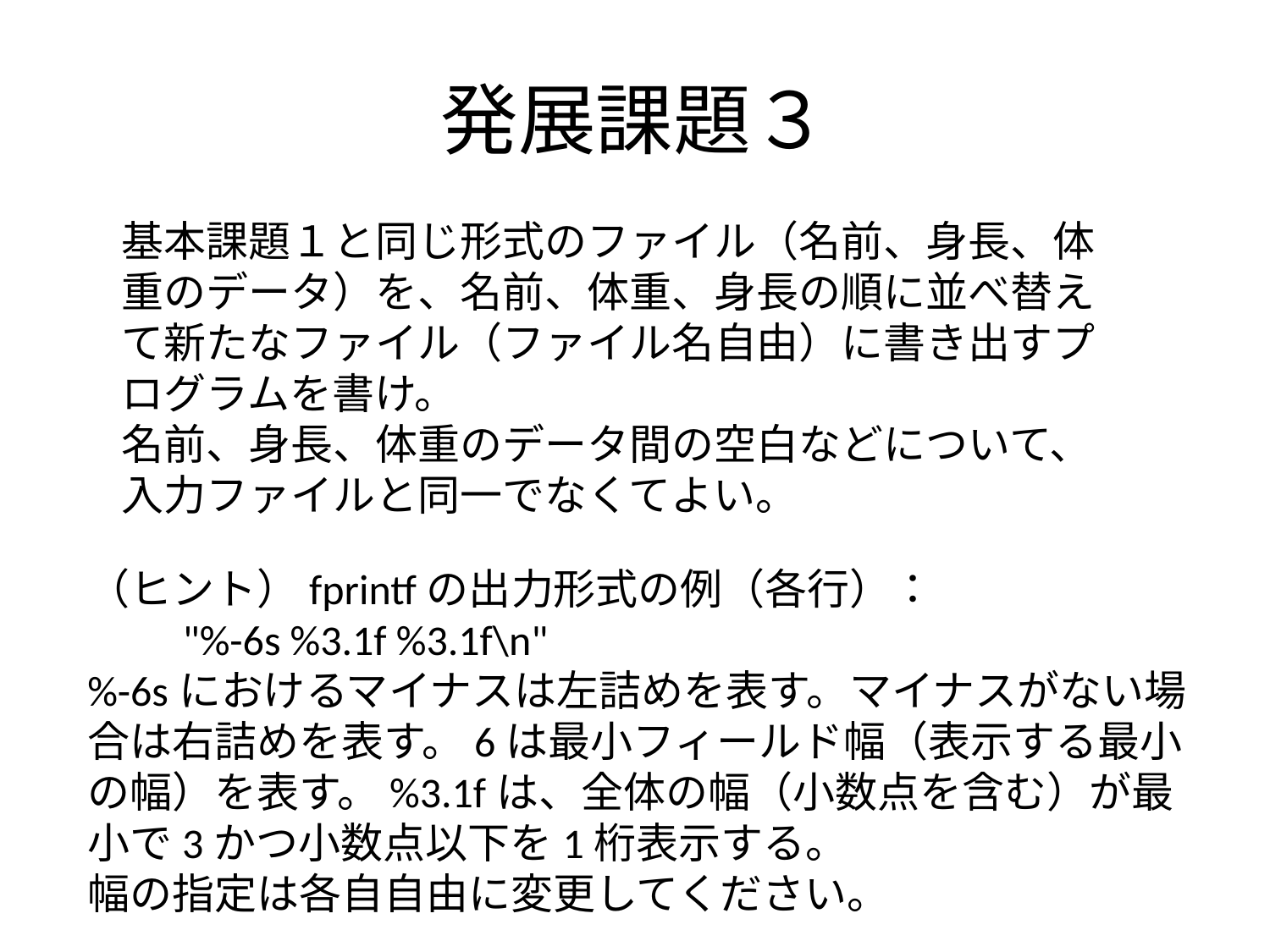

# 発展課題３
基本課題１と同じ形式のファイル（名前、身長、体重のデータ）を、名前、体重、身長の順に並べ替えて新たなファイル（ファイル名自由）に書き出すプログラムを書け。
名前、身長、体重のデータ間の空白などについて、入力ファイルと同一でなくてよい。
（ヒント）fprintfの出力形式の例（各行）：
          "%-6s %3.1f %3.1f\n"
%-6sにおけるマイナスは左詰めを表す。マイナスがない場合は右詰めを表す。6は最小フィールド幅（表示する最小の幅）を表す。%3.1fは、全体の幅（小数点を含む）が最小で3かつ小数点以下を1桁表示する。
幅の指定は各自自由に変更してください。